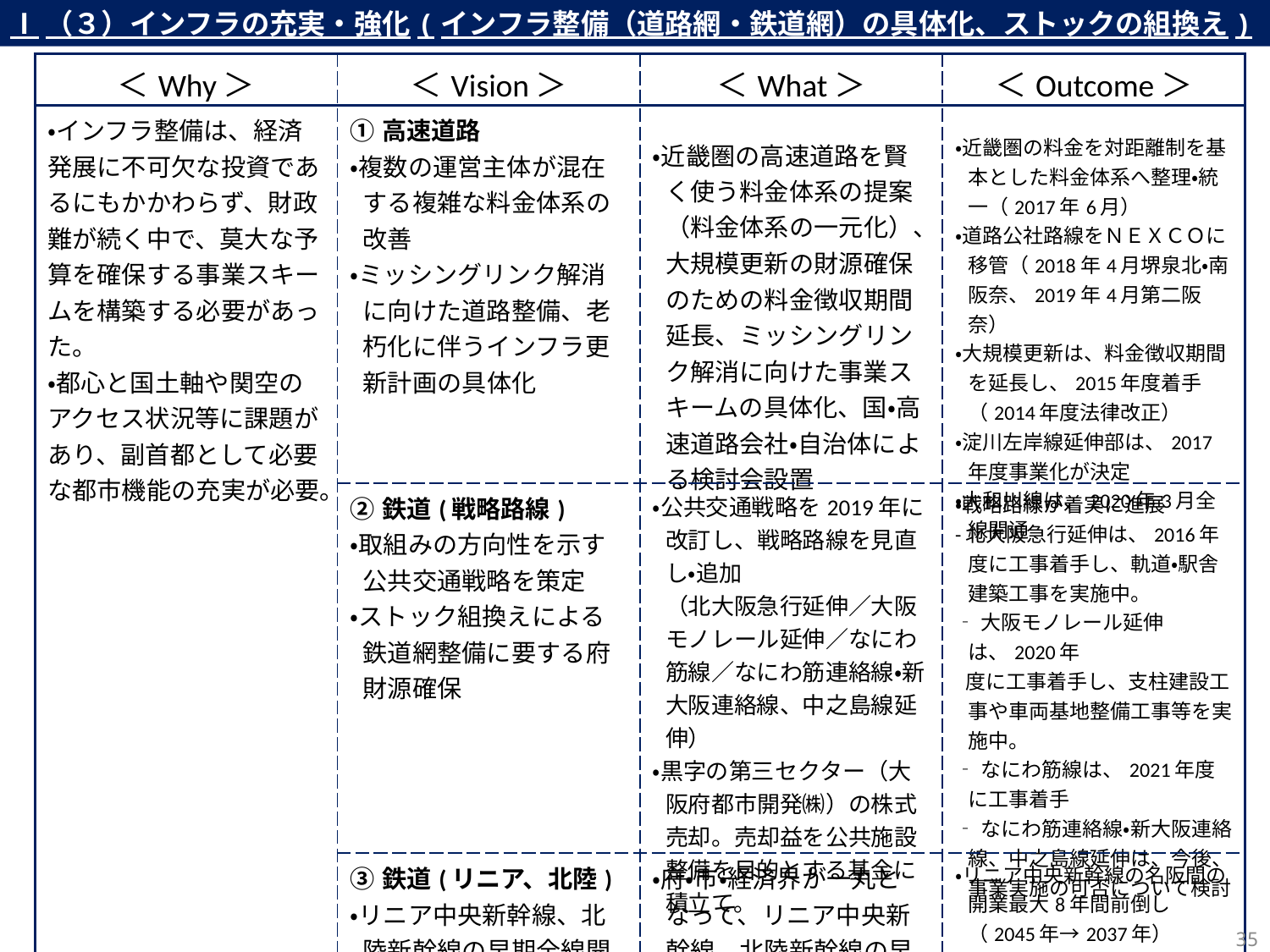

Ⅰ（３）インフラの充実・強化(インフラ整備（道路網・鉄道網）の具体化、ストックの組換え)
| ＜Why＞ | ＜Vision＞ | ＜What＞ | ＜Outcome＞ |
| --- | --- | --- | --- |
| ・インフラ整備は、経済発展に不可欠な投資であるにもかかわらず、財政難が続く中で、莫大な予算を確保する事業スキームを構築する必要があった。 ・都心と国土軸や関空のアクセス状況等に課題があり、副首都として必要な都市機能の充実が必要。 | ①高速道路 ・複数の運営主体が混在する複雑な料金体系の改善 ・ミッシングリンク解消に向けた道路整備、老朽化に伴うインフラ更新計画の具体化 | ・近畿圏の高速道路を賢く使う料金体系の提案（料金体系の一元化）、大規模更新の財源確保のための料金徴収期間延長、ミッシングリンク解消に向けた事業スキームの具体化、国・高速道路会社・自治体による検討会設置 | ・近畿圏の料金を対距離制を基本とした料金体系へ整理・統一（2017年6月） ・道路公社路線をＮＥＸＣＯに移管（2018年4月堺泉北・南阪奈、2019年4月第二阪奈） ・大規模更新は、料金徴収期間を延長し、2015年度着手（2014年度法律改正） ・淀川左岸線延伸部は、2017年度事業化が決定 ・大和川線は、2020年3月全線開通 |
|  | ②鉄道(戦略路線) ・取組みの方向性を示す公共交通戦略を策定 ・ストック組換えによる鉄道網整備に要する府財源確保 | ・公共交通戦略を2019年に改訂し、戦略路線を見直し・追加 （北大阪急行延伸／大阪モノレール延伸／なにわ筋線／なにわ筋連絡線・新大阪連絡線、中之島線延伸） ・黒字の第三セクター（大阪府都市開発㈱）の株式売却。売却益を公共施設整備を目的とする基金に積立て。 | ・戦略路線が着実に進展 -北大阪急行延伸は、2016年度に工事着手し、軌道・駅舎建築工事を実施中。 ‐大阪モノレール延伸は、2020年 度に工事着手し、支柱建設工事や車両基地整備工事等を実施中。 ‐なにわ筋線は、2021年度に工事着手 ‐なにわ筋連絡線・新大阪連絡線、中之島線延伸は、今後、事業実施の可否について検討 |
|  | ③鉄道(リニア、北陸) ・リニア中央新幹線、北陸新幹線の早期全線開業 | ・府・市・経済界が一丸となって、リニア中央新幹線、北陸新幹線の早期全線開業を働きかけ。 | ・リニア中央新幹線の名阪間の開業最大8年間前倒し（2045年→2037年） ・北陸新幹線については、概略の駅・ルートが決定。 |
35